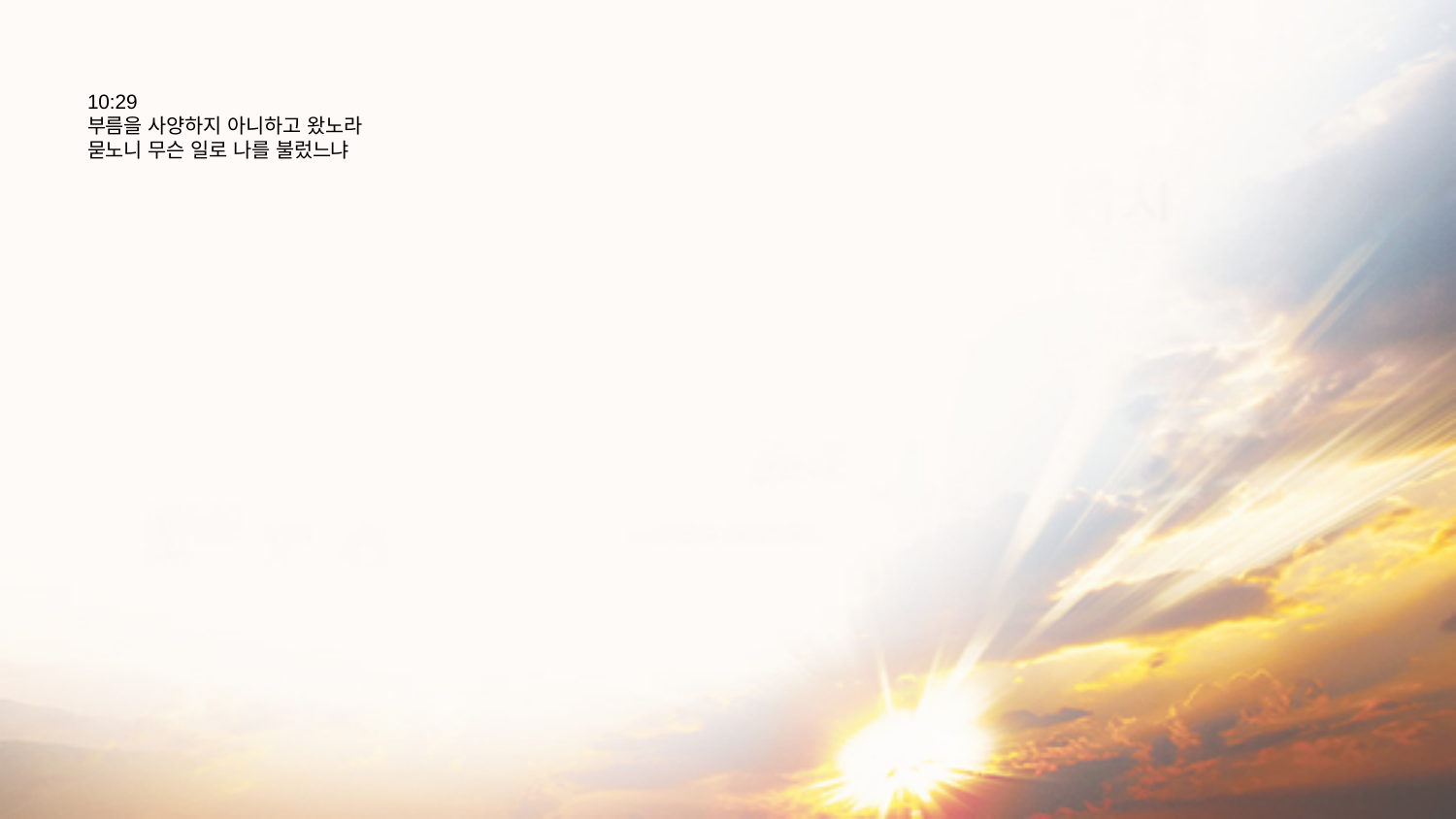

# 10:29 부름을 사양하지 아니하고 왔노라 묻노니 무슨 일로 나를 불렀느냐